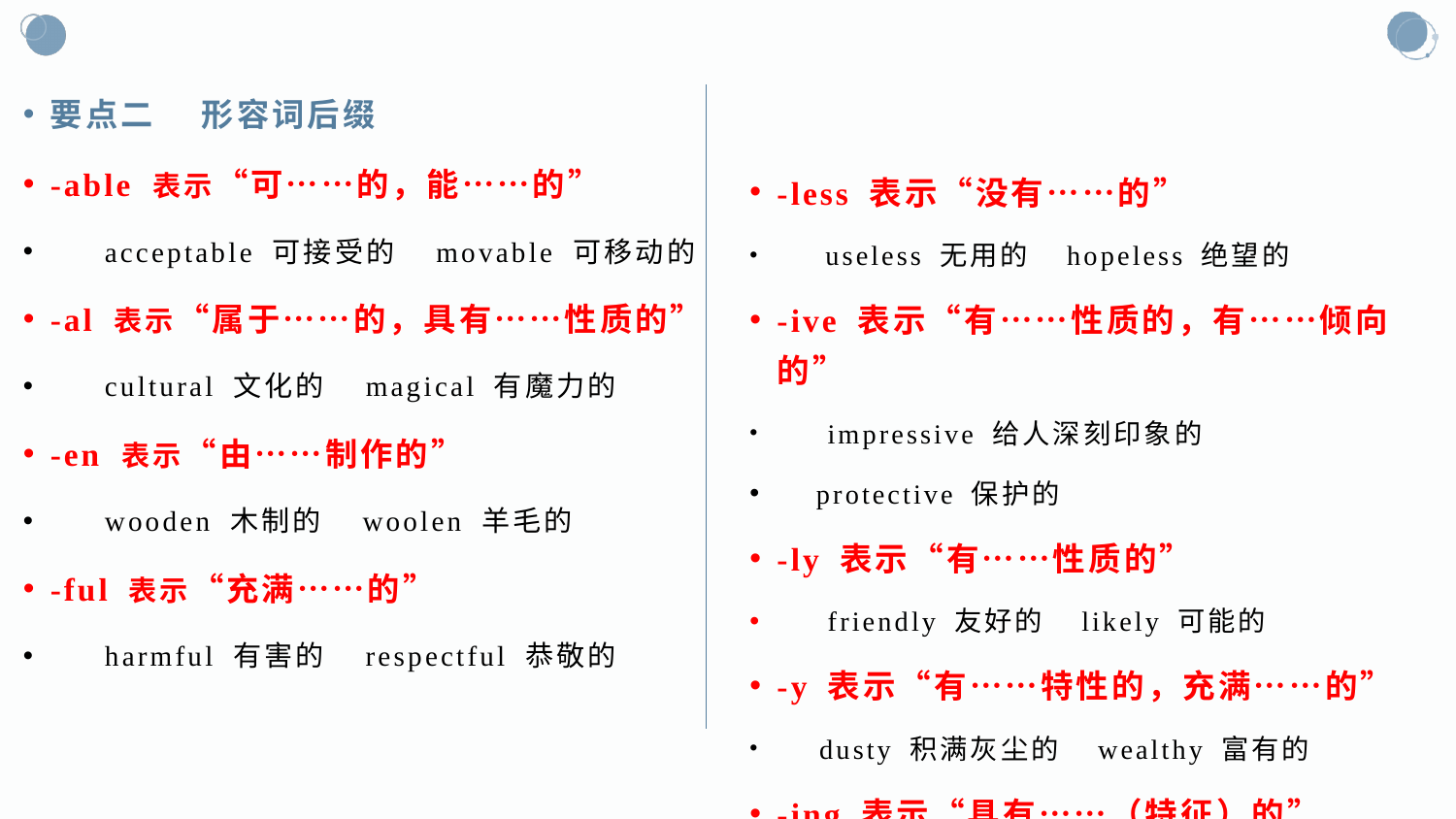

要点二 　形容词后缀
-able 表示“可……的，能……的”
 　acceptable 可接受的　movable 可移动的
-al 表示“属于……的，具有……性质的”
 　cultural 文化的　magical 有魔力的
-en 表示“由……制作的”
 　wooden 木制的　woolen 羊毛的
-ful 表示“充满……的”
 　harmful 有害的　respectful 恭敬的
-less 表示“没有……的”
 　useless 无用的　hopeless 绝望的
-ive 表示“有……性质的，有……倾向的”
 　 impressive 给人深刻印象的
    protective 保护的
-ly 表示“有……性质的”
 　friendly 友好的　likely 可能的
-y 表示“有……特性的，充满……的”
 　dusty 积满灰尘的　wealthy 富有的
-ing 表示“具有……（特征）的”